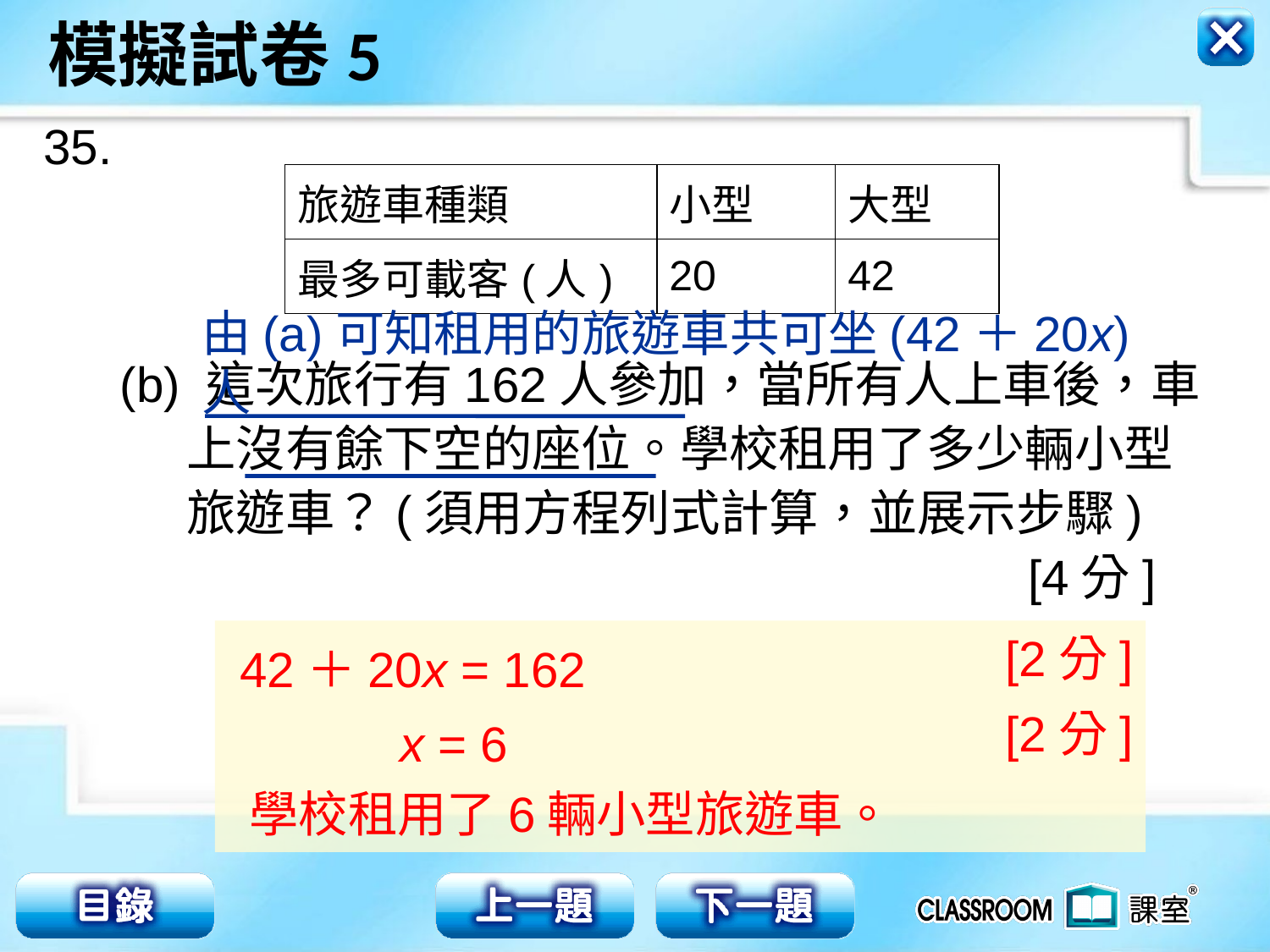

35.

| 旅遊車種類 | 小型 | 大型 |
| --- | --- | --- |
| 最多可載客(人) | 20 | 42 |
由(a)可知租用的旅遊車共可坐(42＋20x)人
(b) 這次旅行有162人參加，當所有人上車後，車
     上沒有餘下空的座位。學校租用了多少輛小型
     旅遊車？(須用方程列式計算，並展示步驟)
                                                                  [4分]

42＋20x = 162

 [2分]
 [2分]
x = 6
學校租用了6輛小型旅遊車。